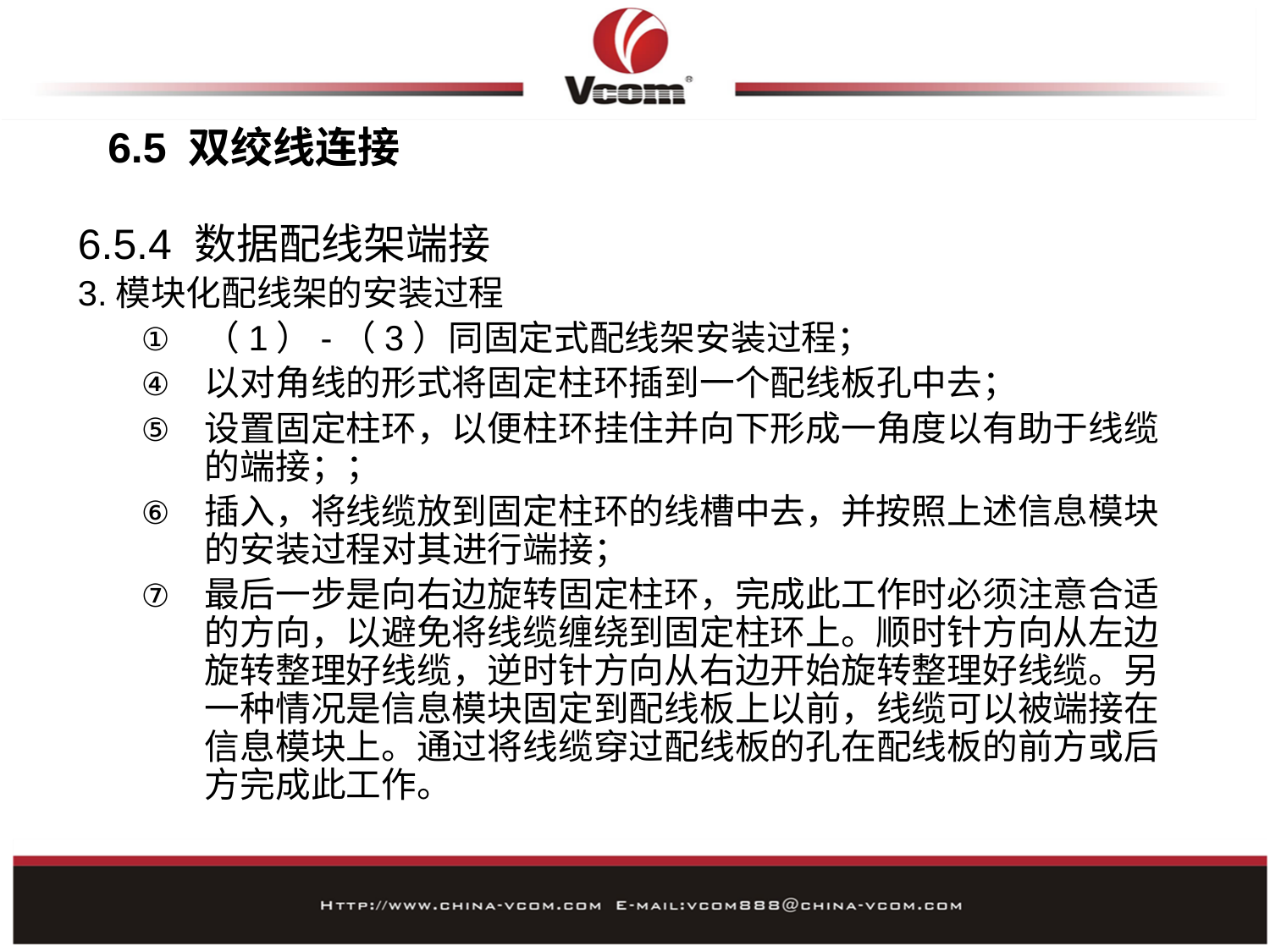

# 6.5 双绞线连接
6.5.4 数据配线架端接
3.模块化配线架的安装过程
（1）-（3）同固定式配线架安装过程；
以对角线的形式将固定柱环插到一个配线板孔中去；
设置固定柱环，以便柱环挂住并向下形成一角度以有助于线缆的端接；；
插入，将线缆放到固定柱环的线槽中去，并按照上述信息模块的安装过程对其进行端接；
最后一步是向右边旋转固定柱环，完成此工作时必须注意合适的方向，以避免将线缆缠绕到固定柱环上。顺时针方向从左边旋转整理好线缆，逆时针方向从右边开始旋转整理好线缆。另一种情况是信息模块固定到配线板上以前，线缆可以被端接在信息模块上。通过将线缆穿过配线板的孔在配线板的前方或后方完成此工作。